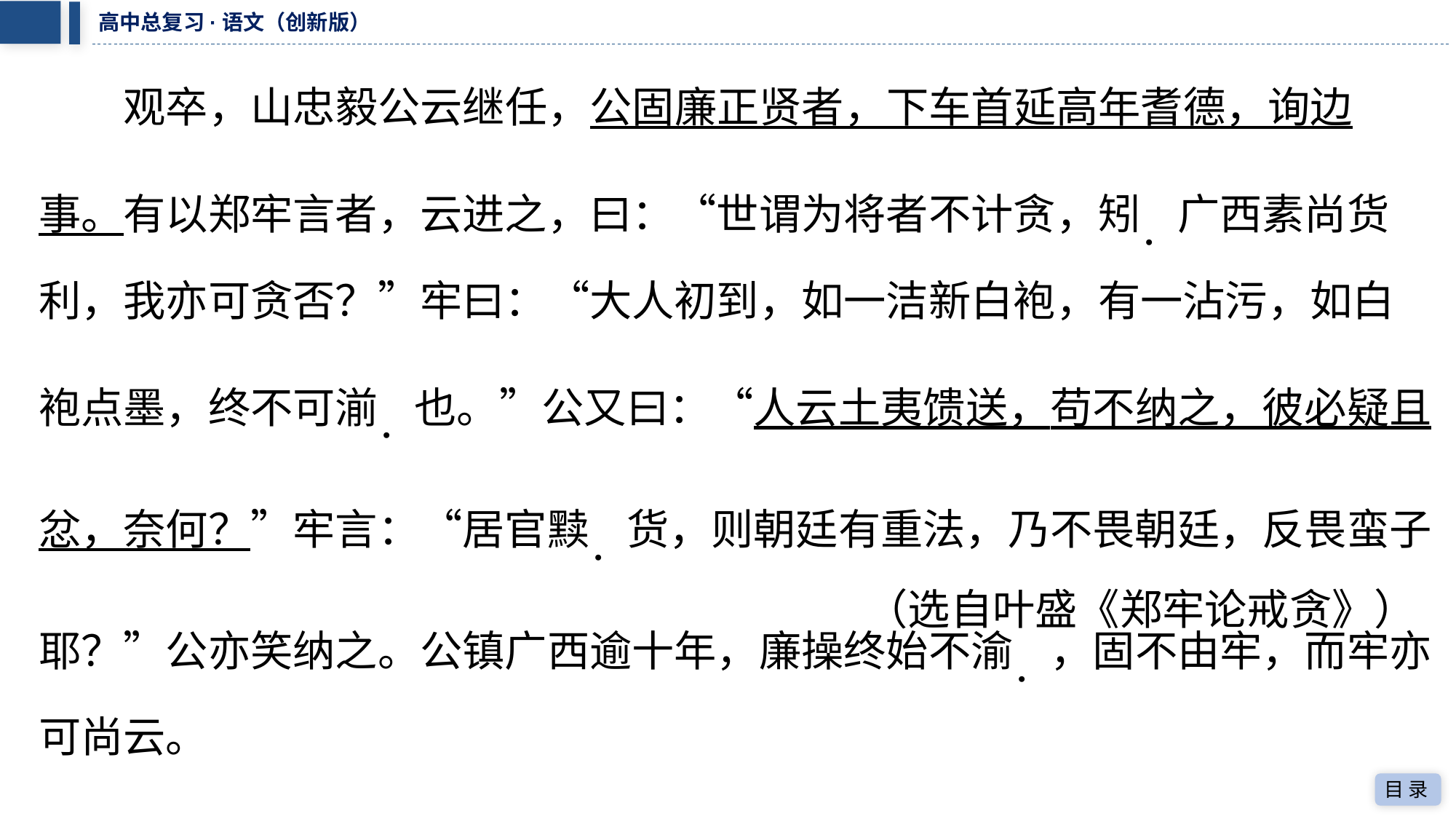

观卒，山忠毅公云继任，公固廉正贤者，下车首延高年耆德，询边
事。有以郑牢言者，云进之，曰：“世谓为将者不计贪，矧．广西素尚货
利，我亦可贪否？”牢曰：“大人初到，如一洁新白袍，有一沾污，如白
袍点墨，终不可湔．也。”公又曰：“人云土夷馈送，苟不纳之，彼必疑且
忿，奈何？”牢言：“居官黩．货，则朝廷有重法，乃不畏朝廷，反畏蛮子
耶？”公亦笑纳之。公镇广西逾十年，廉操终始不渝．，固不由牢，而牢亦
可尚云。
（选自叶盛《郑牢论戒贪》）